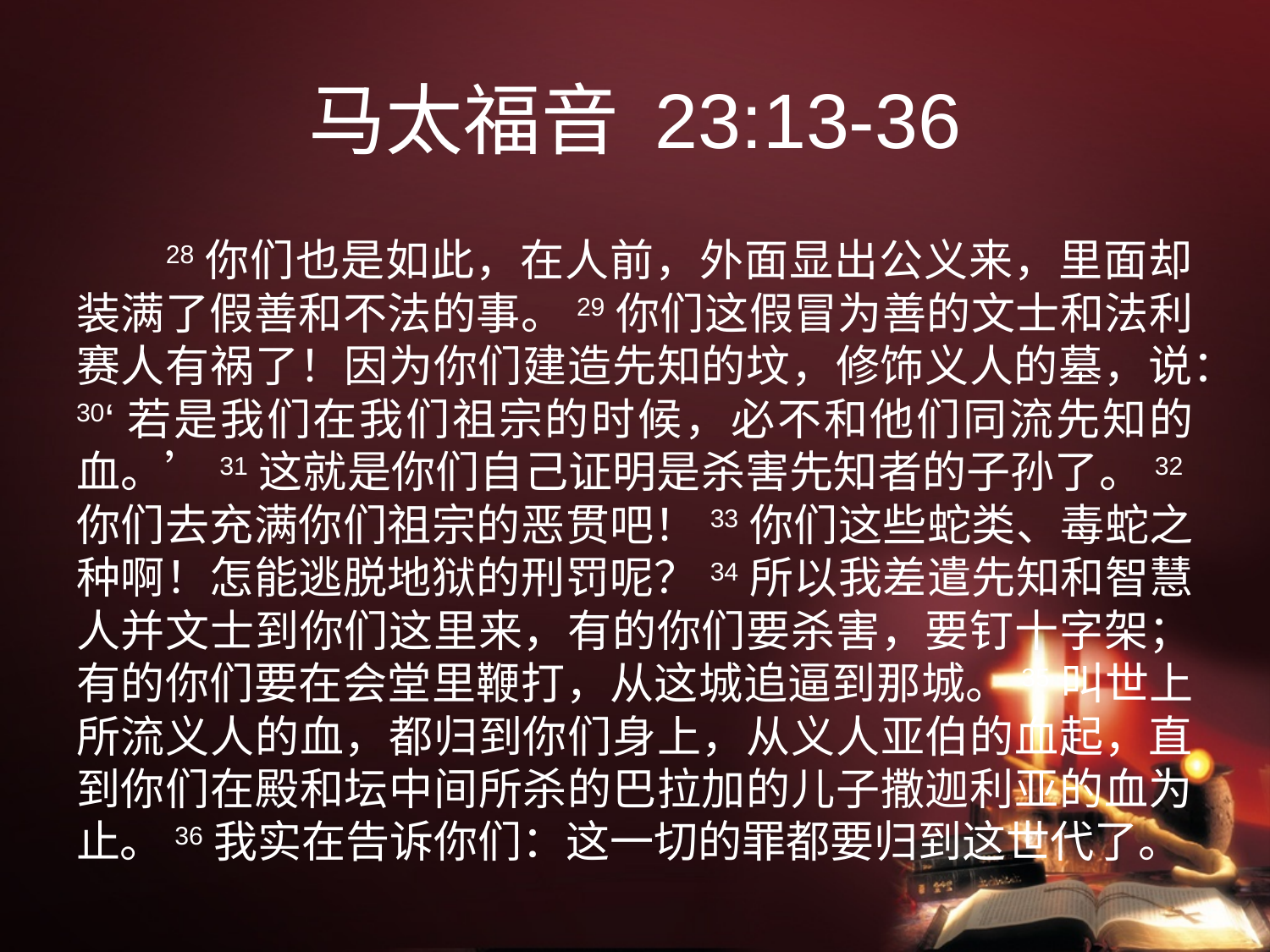

# 马太福音 23:13-36
           28你们也是如此，在人前，外面显出公义来，里面却装满了假善和不法的事。29你们这假冒为善的文士和法利赛人有祸了！因为你们建造先知的坟，修饰义人的墓，说：30‘若是我们在我们祖宗的时候，必不和他们同流先知的血。’31这就是你们自己证明是杀害先知者的子孙了。32你们去充满你们祖宗的恶贯吧！33你们这些蛇类、毒蛇之种啊！怎能逃脱地狱的刑罚呢？34所以我差遣先知和智慧人并文士到你们这里来，有的你们要杀害，要钉十字架；有的你们要在会堂里鞭打，从这城追逼到那城。35叫世上所流义人的血，都归到你们身上，从义人亚伯的血起，直到你们在殿和坛中间所杀的巴拉加的儿子撒迦利亚的血为止。36我实在告诉你们：这一切的罪都要归到这世代了。